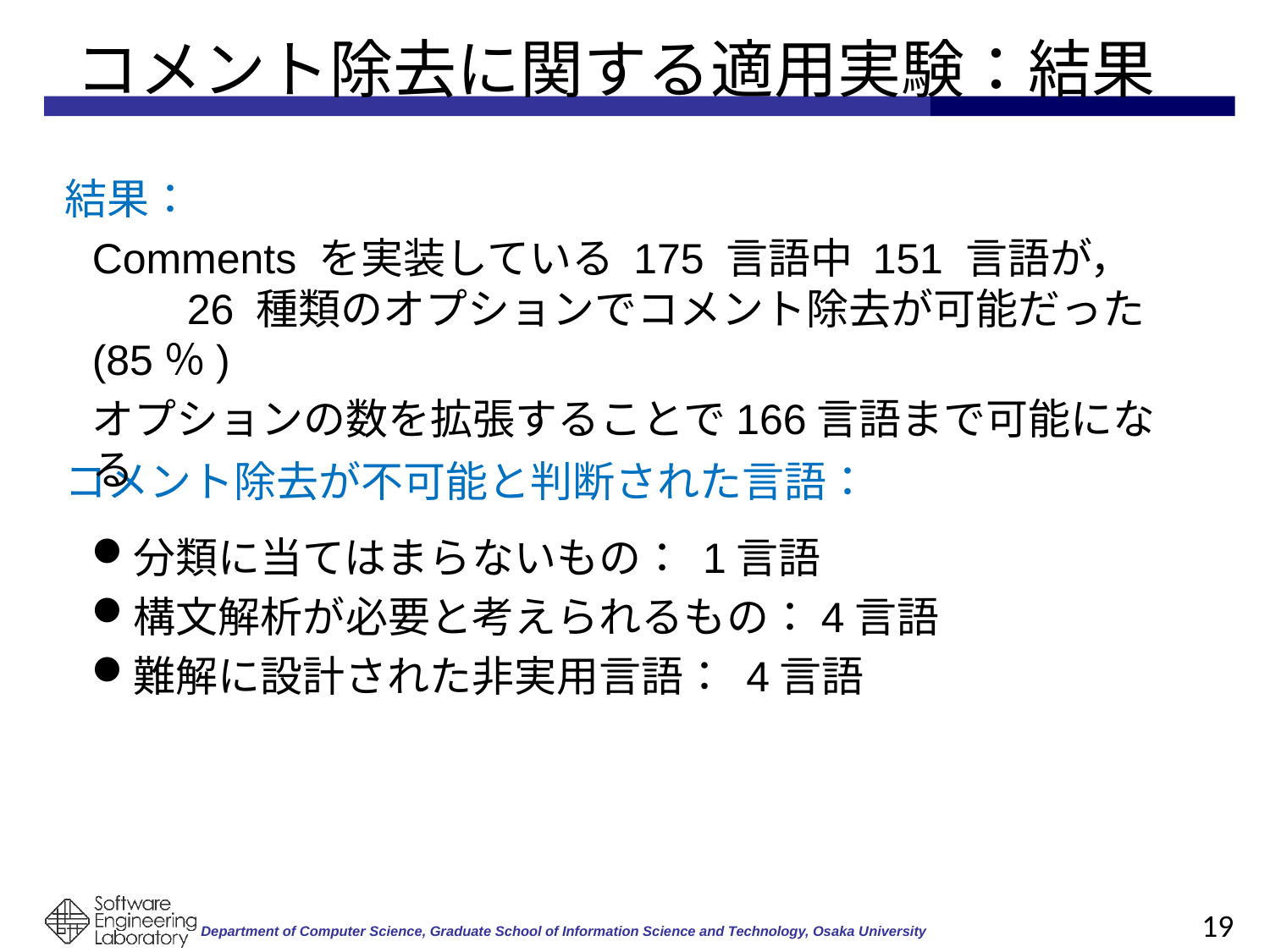

# コメント除去に関する適用実験：結果
結果：
Comments を実装している 175 言語中 151 言語が，　　　26 種類のオプションでコメント除去が可能だった(85％)
オプションの数を拡張することで166言語まで可能になる
コメント除去が不可能と判断された言語：
分類に当てはまらないもの： 1言語
構文解析が必要と考えられるもの：4言語
難解に設計された非実用言語： 4言語
19